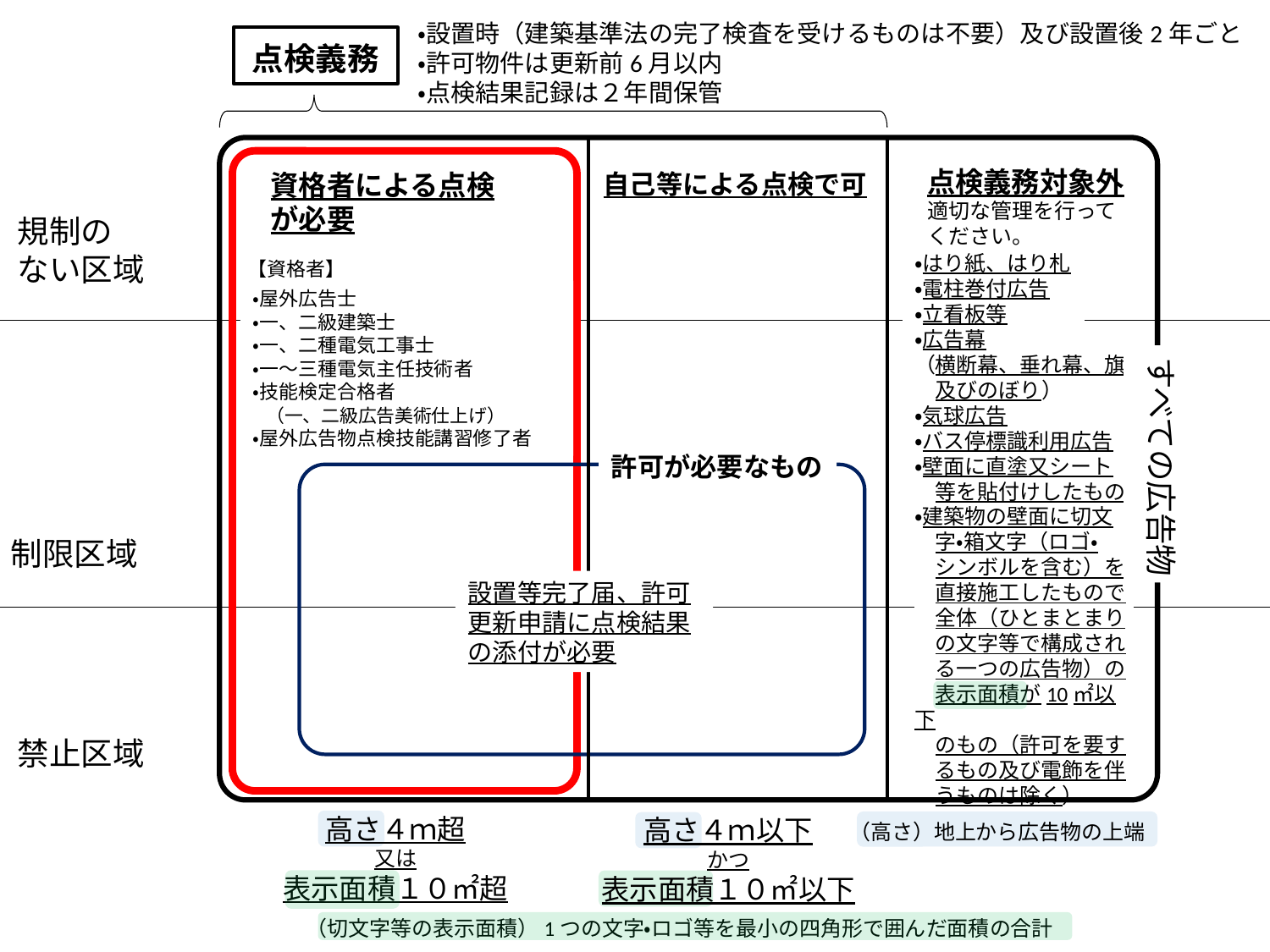

・設置時（建築基準法の完了検査を受けるものは不要）及び設置後2年ごと
・許可物件は更新前6月以内
・点検結果記録は２年間保管

点検義務

資格者による点検
が必要
規制の
ない区域
・はり紙、はり札
・電柱巻付広告
・立看板等
・広告幕
（横断幕、垂れ幕、旗
　及びのぼり）
・気球広告
・バス停標識利用広告
・壁面に直塗又シート
　等を貼付けしたもの
・建築物の壁面に切文
　字・箱文字（ロゴ・
　シンボルを含む）を
　直接施工したもので
　全体（ひとまとまり
　の文字等で構成され
　る一つの広告物）の
　表示面積が10㎡以下
　のもの（許可を要す
　るもの及び電飾を伴
　うものは除く）
・屋外広告士
・一、二級建築士
・一、二種電気工事士
・一～三種電気主任技術者
・技能検定合格者
  （一、二級広告美術仕上げ）
・屋外広告物点検技能講習修了者
すべての広告物
許可が必要なもの

制限区域
設置等完了届、許可更新申請に点検結果の添付が必要
禁止区域
高さ４ｍ超
又は
表示面積１０㎡超
高さ４ｍ以下
かつ
表示面積１０㎡以下
（高さ）地上から広告物の上端
【資格者】
自己等による点検で可
点検義務対象外
適切な管理を行ってください。
（切文字等の表示面積）1つの文字・ロゴ等を最小の四角形で囲んだ面積の合計